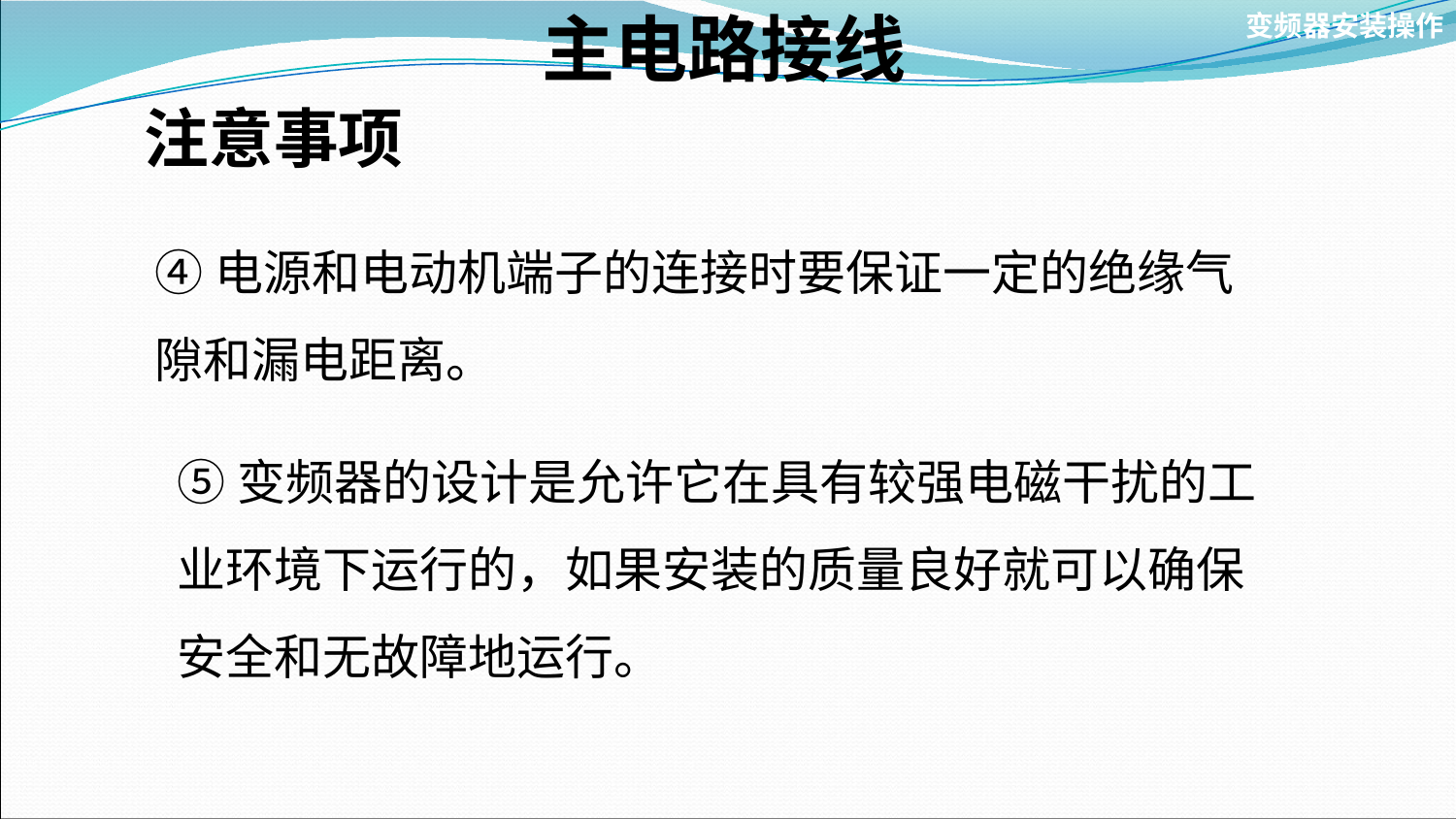

# 主电路接线
变频器安装操作
注意事项
④电源和电动机端子的连接时要保证一定的绝缘气隙和漏电距离。
⑤变频器的设计是允许它在具有较强电磁干扰的工业环境下运行的，如果安装的质量良好就可以确保安全和无故障地运行。
7